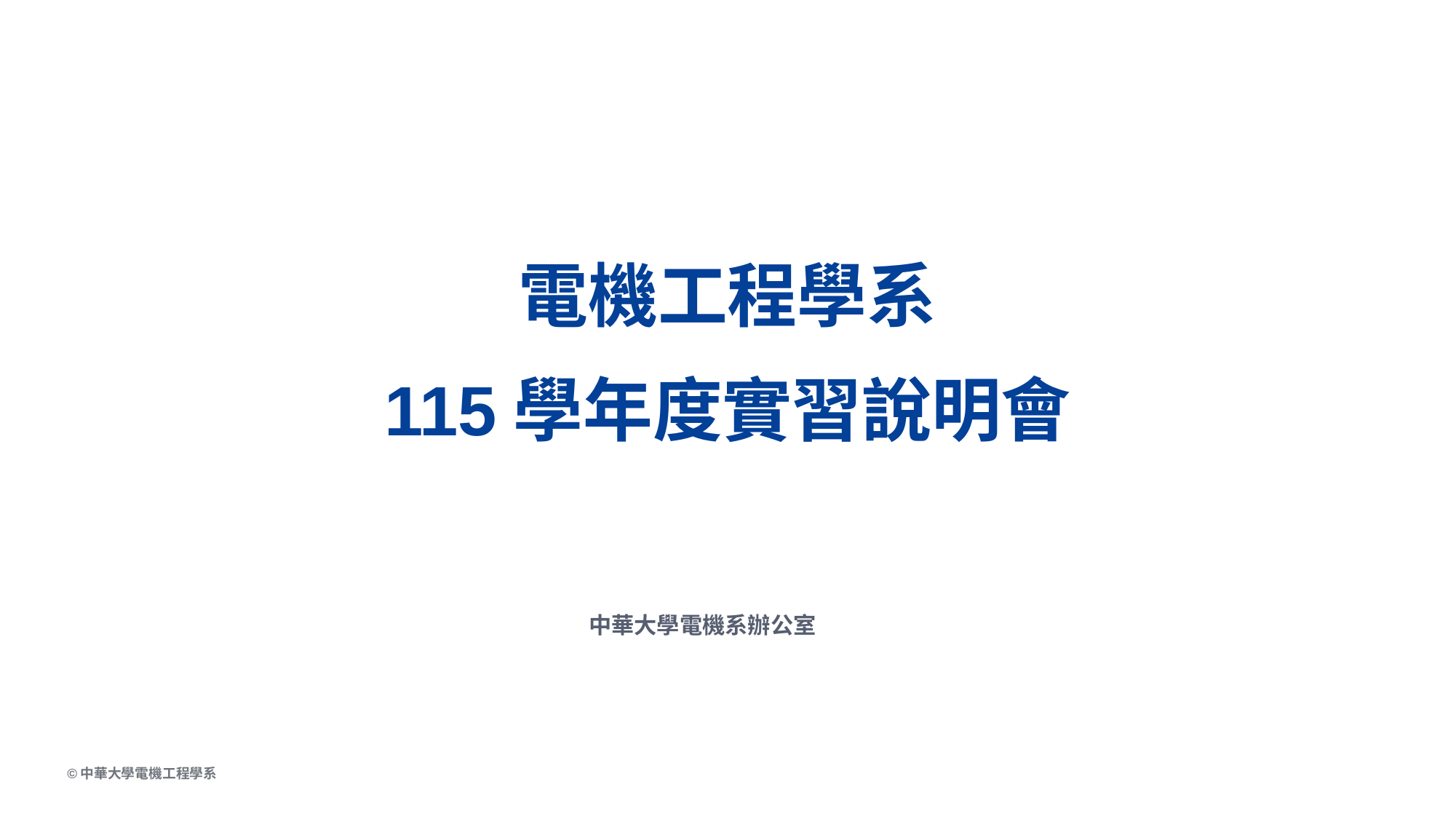

電機工程學系
115學年度實習說明會
中華大學電機系辦公室
©中華大學電機工程學系